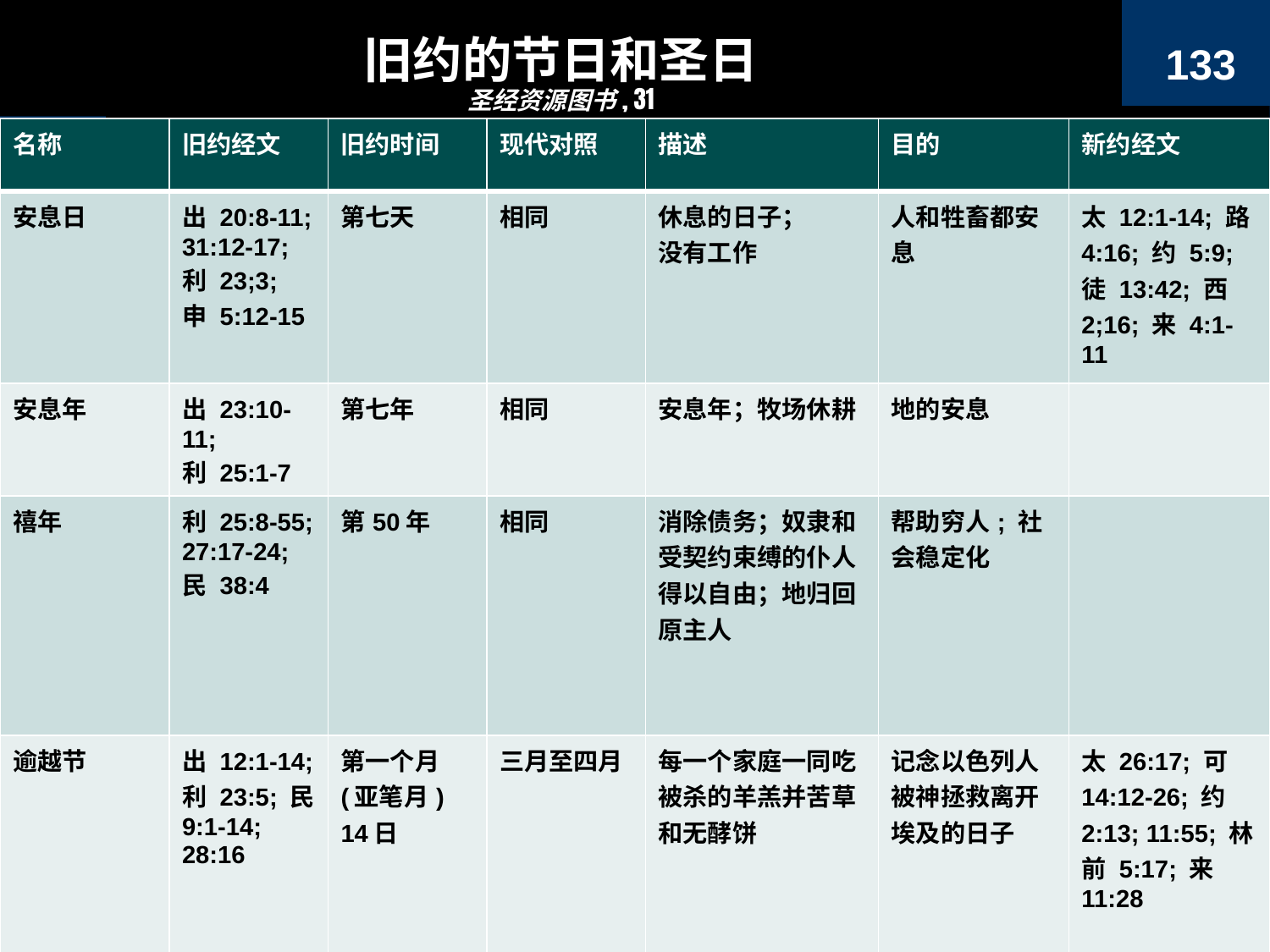

旧约的节日和圣日
133
圣经资源图书, 31
| 名称 | 旧约经文 | 旧约时间 | 现代对照 | 描述 | 目的 | 新约经文 |
| --- | --- | --- | --- | --- | --- | --- |
| 安息日 | 出 20:8-11; 31:12-17; 利 23;3; 申 5:12-15 | 第七天 | 相同 | 休息的日子； 没有工作 | 人和牲畜都安息 | 太 12:1-14; 路 4:16; 约 5:9; 徒 13:42; 西 2;16; 来 4:1-11 |
| 安息年 | 出 23:10-11; 利 25:1-7 | 第七年 | 相同 | 安息年；牧场休耕 | 地的安息 |  |
| 禧年 | 利 25:8-55; 27:17-24; 民 38:4 | 第50年 | 相同 | 消除债务；奴隶和受契约束缚的仆人得以自由；地归回原主人 | 帮助穷人; 社会稳定化 |  |
| 逾越节 | 出 12:1-14; 利 23:5; 民 9:1-14; 28:16 | 第一个月 (亚笔月) 14日 | 三月至四月 | 每一个家庭一同吃被杀的羊羔并苦草和无酵饼 | 记念以色列人被神拯救离开埃及的日子 | 太 26:17; 可 14:12-26; 约 2:13; 11:55; 林前 5:17; 来 11:28 |